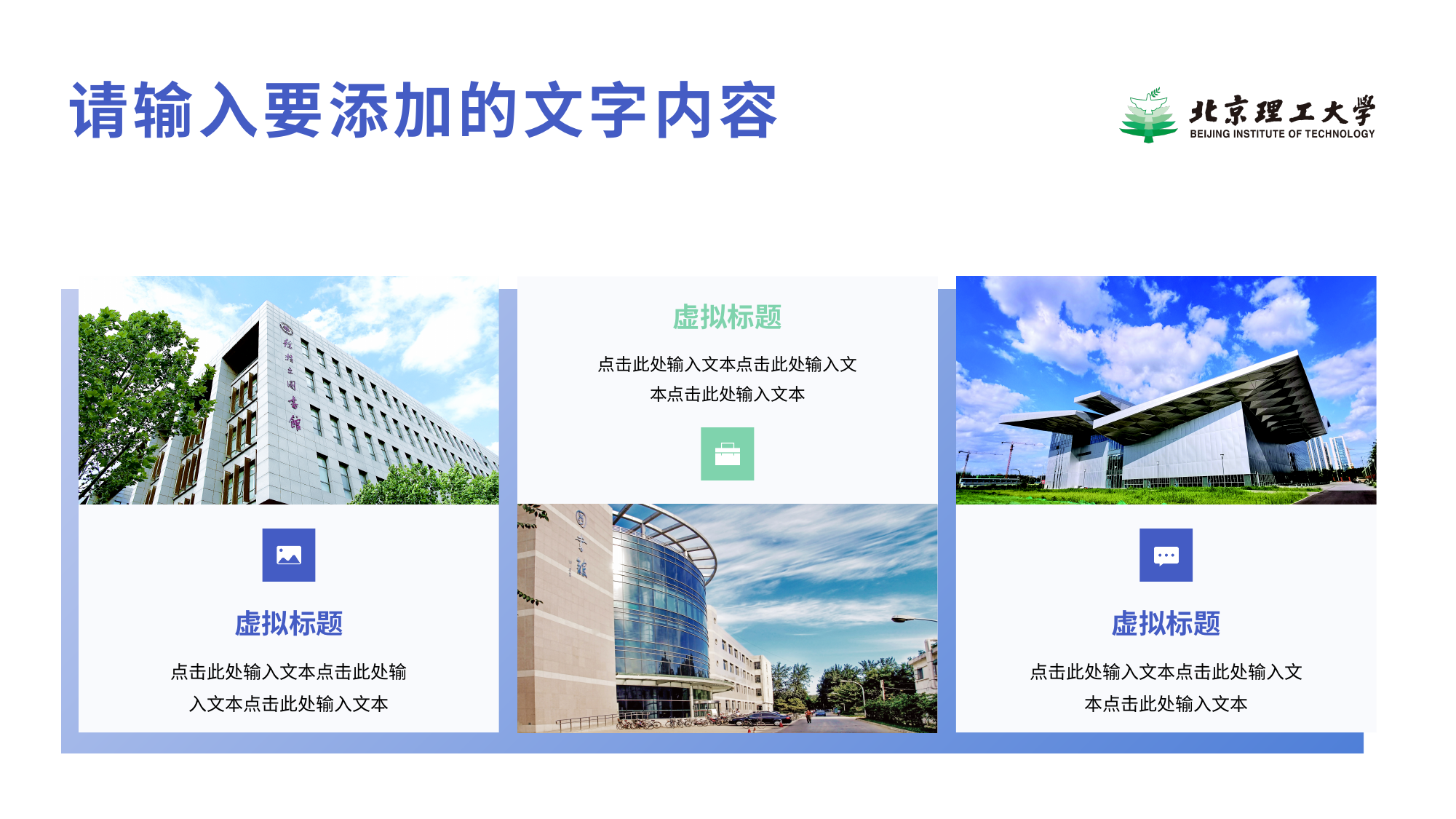

请输入要添加的文字内容

虚拟标题

点击此处输入文本点击此处输入文本点击此处输入文本

虚拟标题
虚拟标题
点击此处输入文本点击此处输入文本点击此处输入文本
点击此处输入文本点击此处输入文本点击此处输入文本